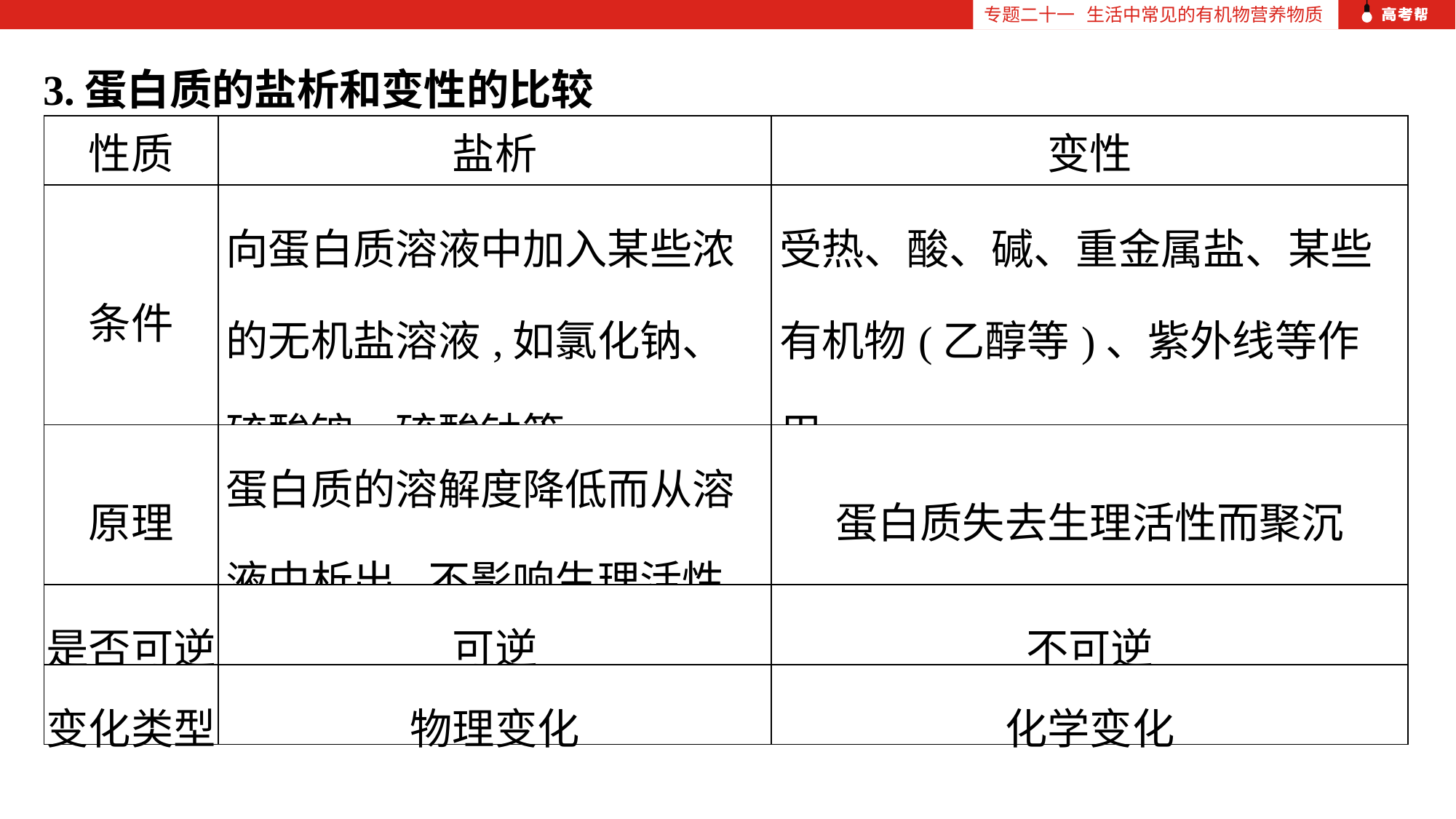

专题二十一   生活中常见的有机物营养物质
3.蛋白质的盐析和变性的比较
| 性质 | 盐析 | 变性 |
| --- | --- | --- |
| 条件 | 向蛋白质溶液中加入某些浓的无机盐溶液,如氯化钠、硫酸铵、硫酸钠等 | 受热、酸、碱、重金属盐、某些有机物(乙醇等)、紫外线等作用 |
| 原理 | 蛋白质的溶解度降低而从溶液中析出,不影响生理活性 | 蛋白质失去生理活性而聚沉 |
| 是否可逆 | 可逆 | 不可逆 |
| 变化类型 | 物理变化 | 化学变化 |